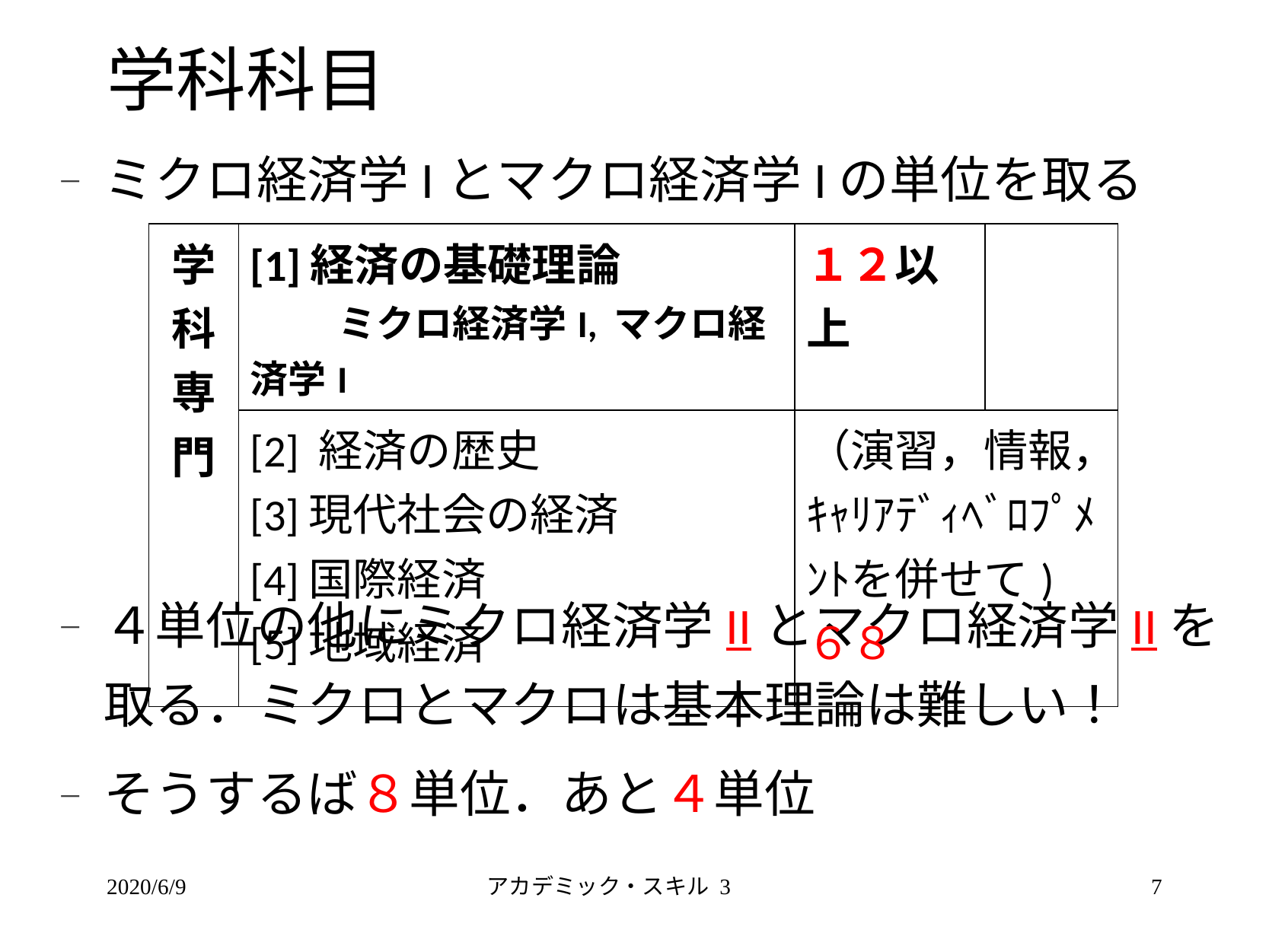

# 学科科目
ミクロ経済学Iとマクロ経済学Iの単位を取る

４単位の他にミクロ経済学IIとマクロ経済学IIを取る．ミクロとマクロは基本理論は難しい！
そうするば８単位．あと４単位
| 学科専門 | [1]経済の基礎理論 ミクロ経済学I, マクロ経済学I | １２以上 |  |
| --- | --- | --- | --- |
|  | [2] 経済の歴史 [3]現代社会の経済 [4]国際経済 [5]地域経済 | （演習，情報，ｷｬﾘｱﾃﾞｨﾍﾞﾛﾌﾟﾒﾝﾄを併せて)６８ |  |
2020/6/9
アカデミック・スキル 3
7